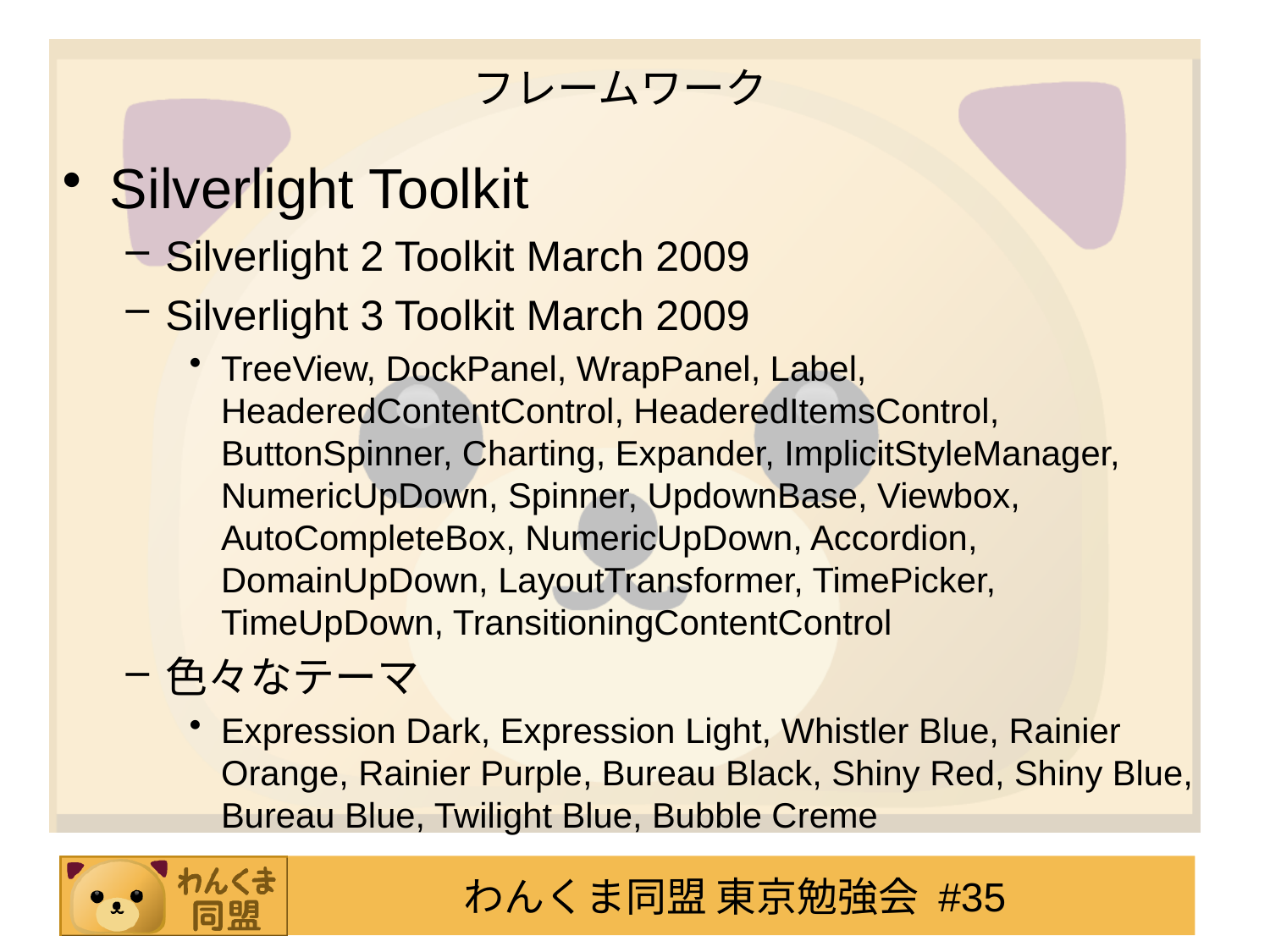

# フレームワーク
Silverlight Toolkit
Silverlight 2 Toolkit March 2009
Silverlight 3 Toolkit March 2009
TreeView, DockPanel, WrapPanel, Label, HeaderedContentControl, HeaderedItemsControl, ButtonSpinner, Charting, Expander, ImplicitStyleManager, NumericUpDown, Spinner, UpdownBase, Viewbox, AutoCompleteBox, NumericUpDown, Accordion, DomainUpDown, LayoutTransformer, TimePicker, TimeUpDown, TransitioningContentControl
色々なテーマ
Expression Dark, Expression Light, Whistler Blue, Rainier Orange, Rainier Purple, Bureau Black, Shiny Red, Shiny Blue, Bureau Blue, Twilight Blue, Bubble Creme